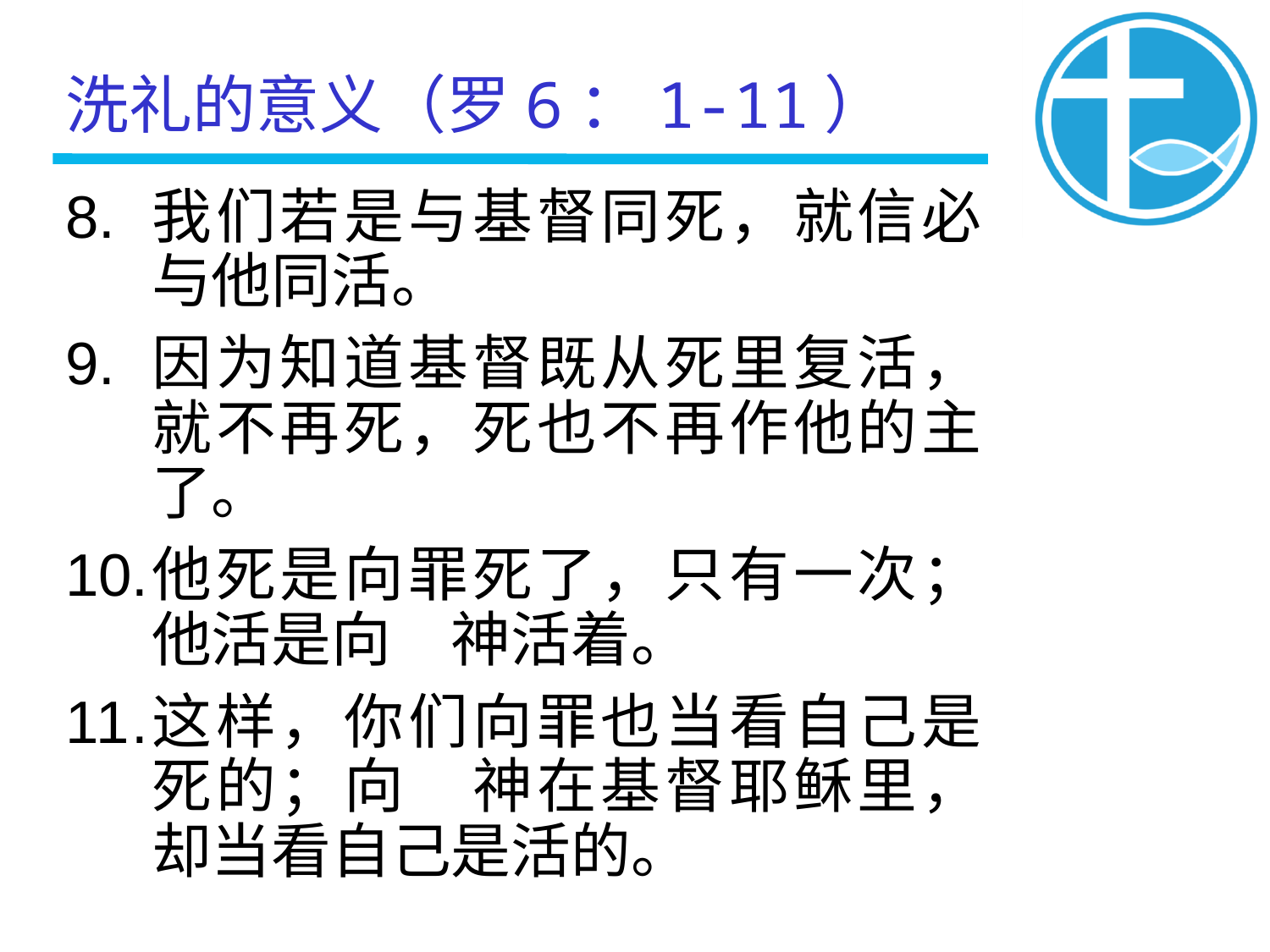

洗礼的意义（罗6：1-11）
我们若是与基督同死，就信必与他同活。
因为知道基督既从死里复活，就不再死，死也不再作他的主了。
他死是向罪死了，只有一次；他活是向　神活着。
这样，你们向罪也当看自己是死的；向　神在基督耶稣里，却当看自己是活的。